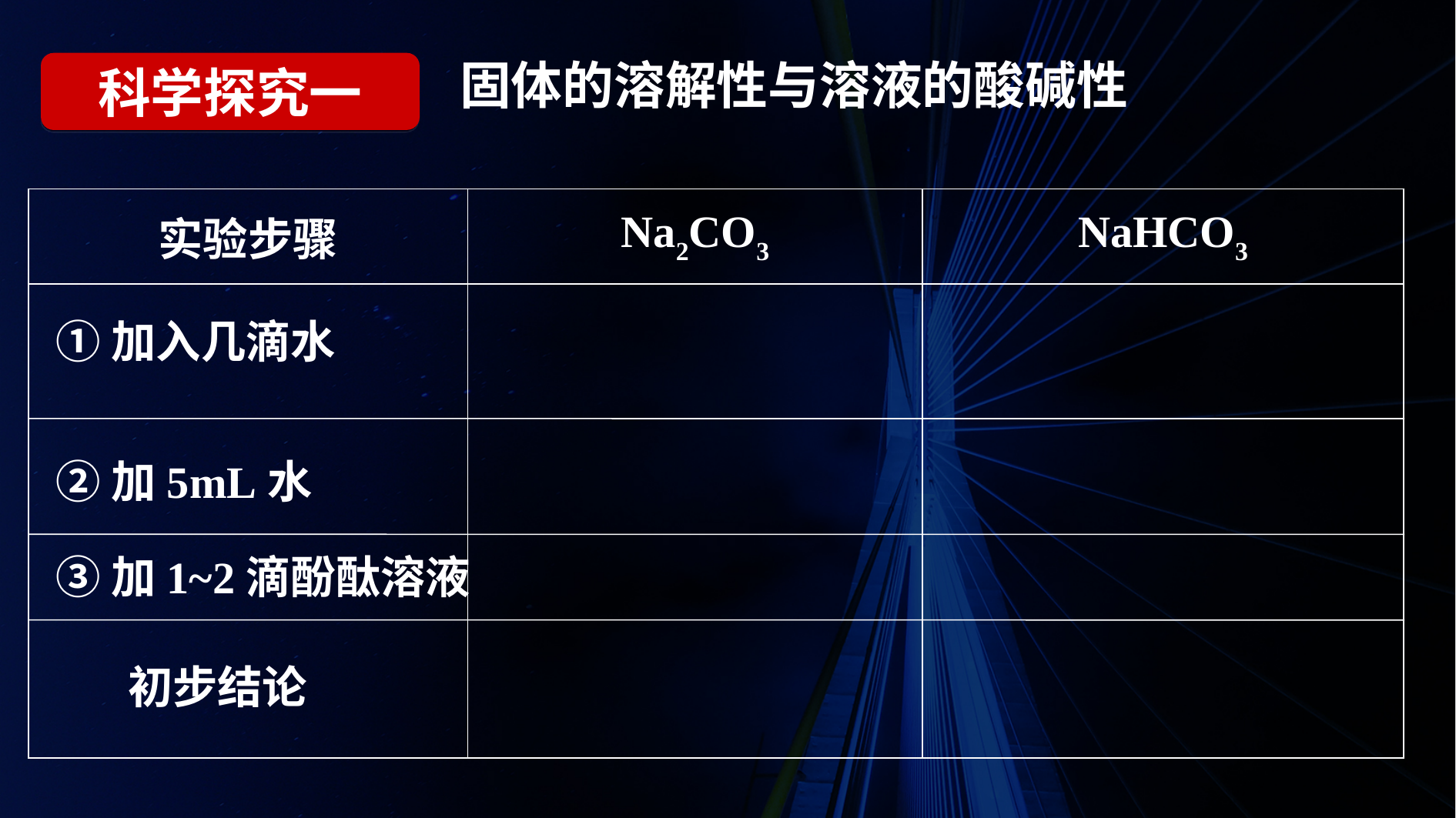

固体的溶解性与溶液的酸碱性
科学探究一
| 实验步骤 | Na2CO3 | NaHCO3 |
| --- | --- | --- |
|  |  |  |
①加入几滴水

②加5mL水

③加1~2滴酚酞溶液

初步结论